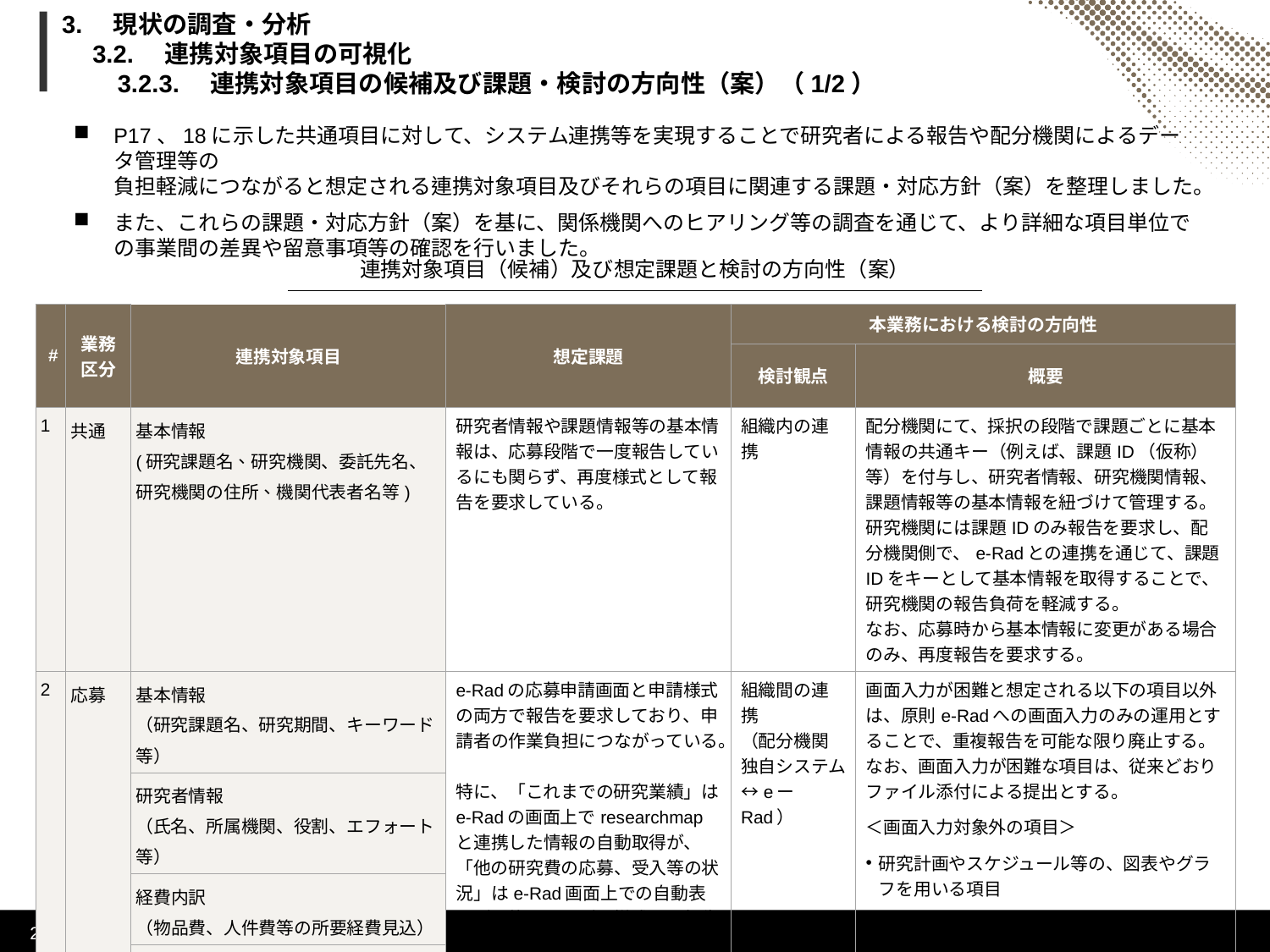

# 3.　現状の調査・分析 　3.2.　連携対象項目の可視化 　　3.2.3.　連携対象項目の候補及び課題・検討の方向性（案）（1/2）
P17、18に示した共通項目に対して、システム連携等を実現することで研究者による報告や配分機関によるデータ管理等の
負担軽減につながると想定される連携対象項目及びそれらの項目に関連する課題・対応方針（案）を整理しました。
また、これらの課題・対応方針（案）を基に、関係機関へのヒアリング等の調査を通じて、より詳細な項目単位での事業間の差異や留意事項等の確認を行いました。
連携対象項目（候補）及び想定課題と検討の方向性（案）
| # | 業務 区分 | 連携対象項目 | 想定課題 | 本業務における検討の方向性 | 対応方針（案） |
| --- | --- | --- | --- | --- | --- |
|  |  |  |  | 検討観点 | 概要 |
| 1 | 共通 | 基本情報 (研究課題名、研究機関、委託先名、研究機関の住所、機関代表者名等) | 研究者情報や課題情報等の基本情報は、応募段階で一度報告しているにも関らず、再度様式として報告を要求している。 | 組織内の連携 | 配分機関にて、採択の段階で課題ごとに基本情報の共通キー（例えば、課題ID（仮称）等）を付与し、研究者情報、研究機関情報、課題情報等の基本情報を紐づけて管理する。研究機関には課題IDのみ報告を要求し、配分機関側で、e-Radとの連携を通じて、課題IDをキーとして基本情報を取得することで、研究機関の報告負荷を軽減する。 なお、応募時から基本情報に変更がある場合のみ、再度報告を要求する。 |
| 2 | 応募 | 基本情報 （研究課題名、研究期間、キーワード等） | e-Radの応募申請画面と申請様式の両方で報告を要求しており、申請者の作業負担につながっている。 特に、「これまでの研究業績」はe-Radの画面上でresearchmapと連携した情報の自動取得が、「他の研究費の応募、受入等の状況」はe-Rad画面上での自動表示が可能であるが、様式での報告も要求しているため、応募者にとっては負荷が高くなっていることが推察される。 | 組織間の連携 （配分機関独自システム↔eーRad） | 画面入力が困難と想定される以下の項目以外は、原則e-Radへの画面入力のみの運用とすることで、重複報告を可能な限り廃止する。なお、画面入力が困難な項目は、従来どおりファイル添付による提出とする。 ＜画面入力対象外の項目＞ 研究計画やスケジュール等の、図表やグラフを用いる項目 事業の特性を踏まえ、配分機関が独自に設定している項目（例えば、AMEDにおける、ヒト全ゲノムシークエンス解析の有無等） |
|  |  | 研究者情報 （氏名、所属機関、役割、エフォート等） |  |  |  |
|  |  | 経費内訳 （物品費、人件費等の所要経費見込） |  |  |  |
|  |  | これまでの研究業績 （研究者の論文、特許等） |  |  |  |
|  |  | 他の研究費の応募、受入等の状況 （応募中、採択済の他の研究費） |  |  |  |